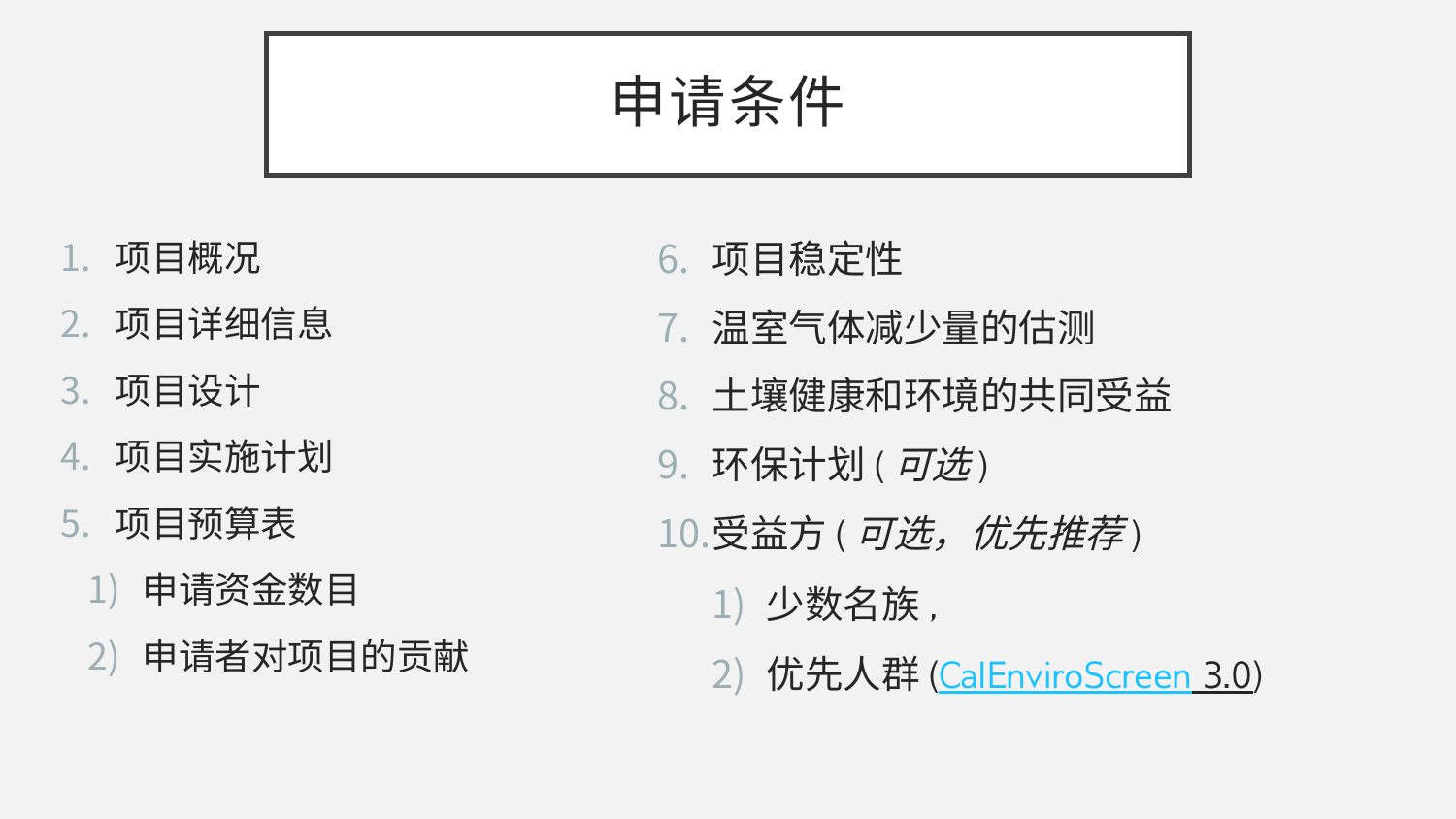

# 申请条件
项目概况
项目详细信息
项目设计
项目实施计划
项目预算表
申请资金数目
申请者对项目的贡献

项目稳定性
温室气体减少量的估测
土壤健康和环境的共同受益
环保计划(可选)
受益方(可选，优先推荐)
少数名族,
优先人群(CalEnviroScreen 3.0)